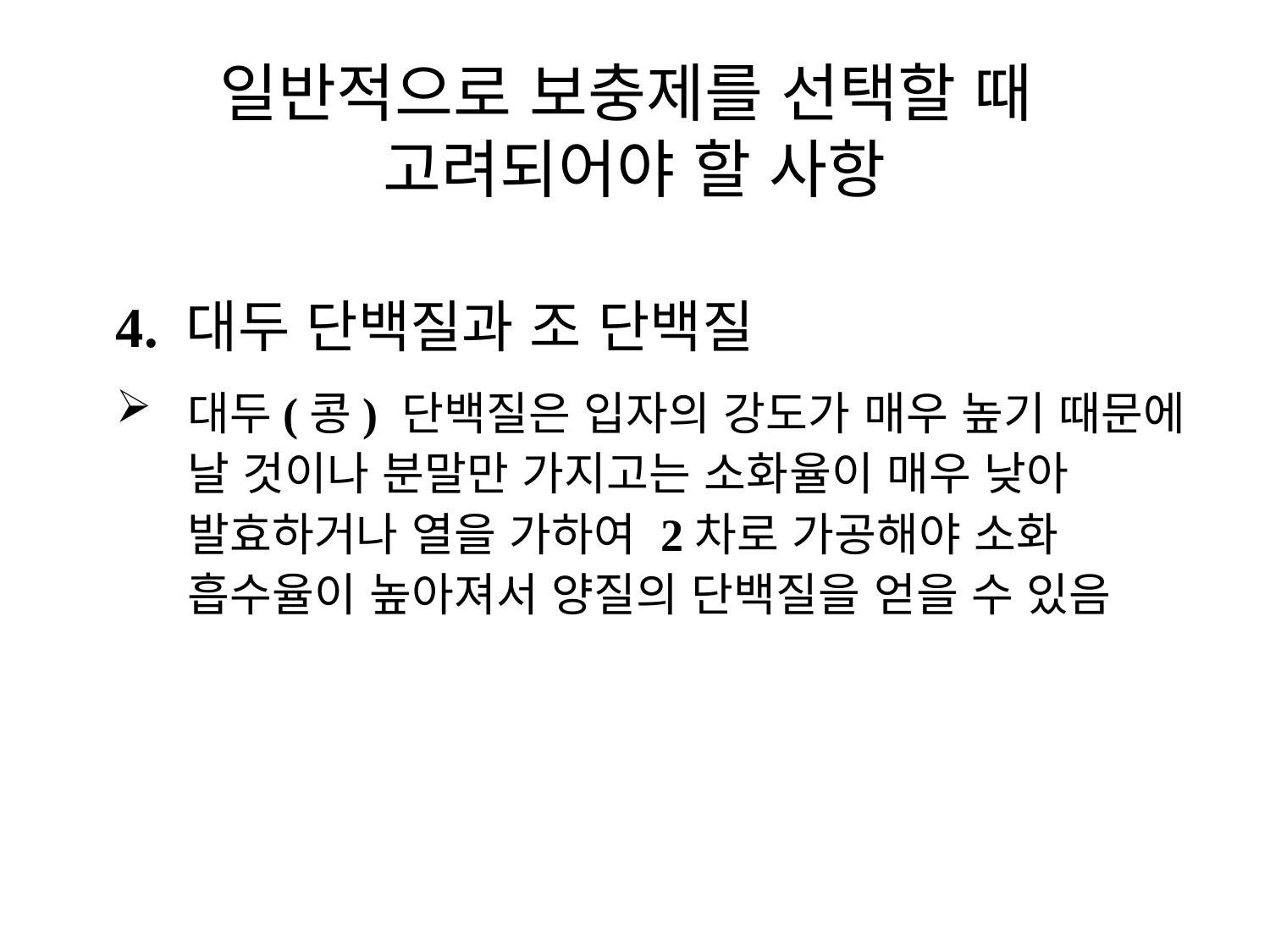

# 일반적으로 보충제를 선택할 때 고려되어야 할 사항
4. 대두 단백질과 조 단백질
대두(콩) 단백질은 입자의 강도가 매우 높기 때문에 날 것이나 분말만 가지고는 소화율이 매우 낮아 발효하거나 열을 가하여 2차로 가공해야 소화 흡수율이 높아져서 양질의 단백질을 얻을 수 있음